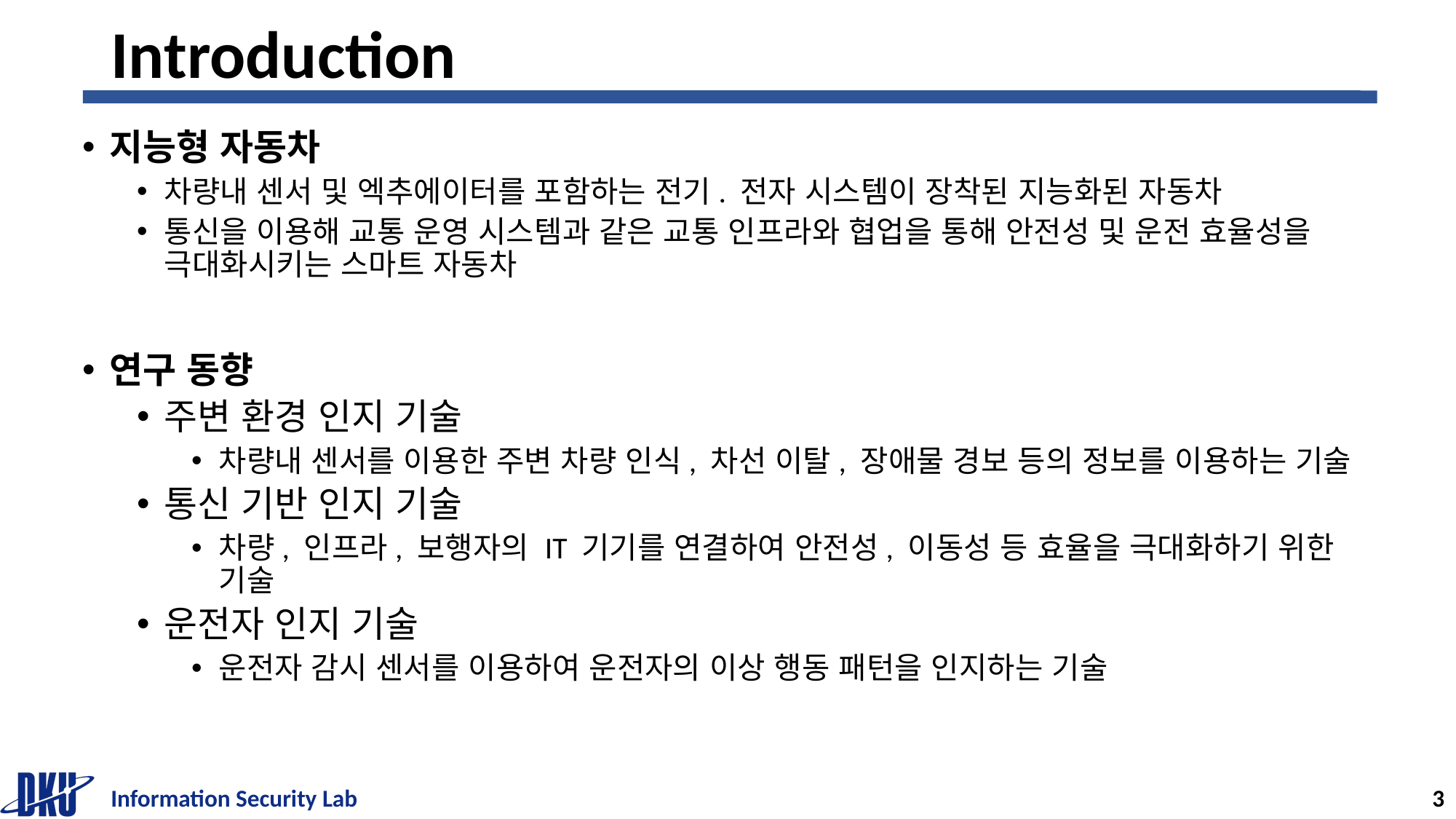

# Introduction
지능형 자동차
차량내 센서 및 엑추에이터를 포함하는 전기. 전자 시스템이 장착된 지능화된 자동차
통신을 이용해 교통 운영 시스템과 같은 교통 인프라와 협업을 통해 안전성 및 운전 효율성을 극대화시키는 스마트 자동차

연구 동향
주변 환경 인지 기술
차량내 센서를 이용한 주변 차량 인식, 차선 이탈, 장애물 경보 등의 정보를 이용하는 기술
통신 기반 인지 기술
차량, 인프라, 보행자의 IT 기기를 연결하여 안전성, 이동성 등 효율을 극대화하기 위한 기술
운전자 인지 기술
운전자 감시 센서를 이용하여 운전자의 이상 행동 패턴을 인지하는 기술

Information Security Lab
3